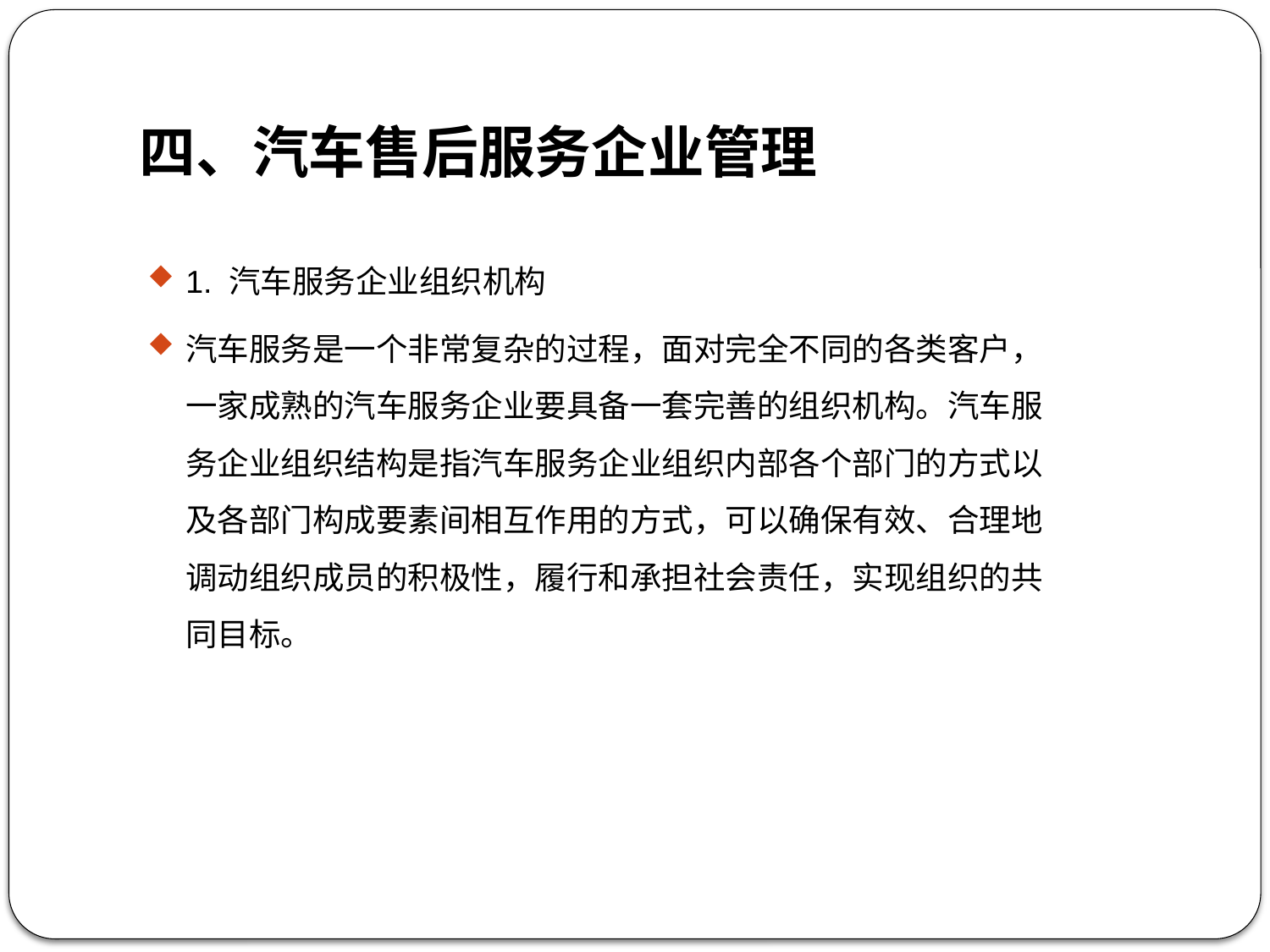

# 四、汽车售后服务企业管理
1. 汽车服务企业组织机构
汽车服务是一个非常复杂的过程，面对完全不同的各类客户，一家成熟的汽车服务企业要具备一套完善的组织机构。汽车服务企业组织结构是指汽车服务企业组织内部各个部门的方式以及各部门构成要素间相互作用的方式，可以确保有效、合理地调动组织成员的积极性，履行和承担社会责任，实现组织的共同目标。